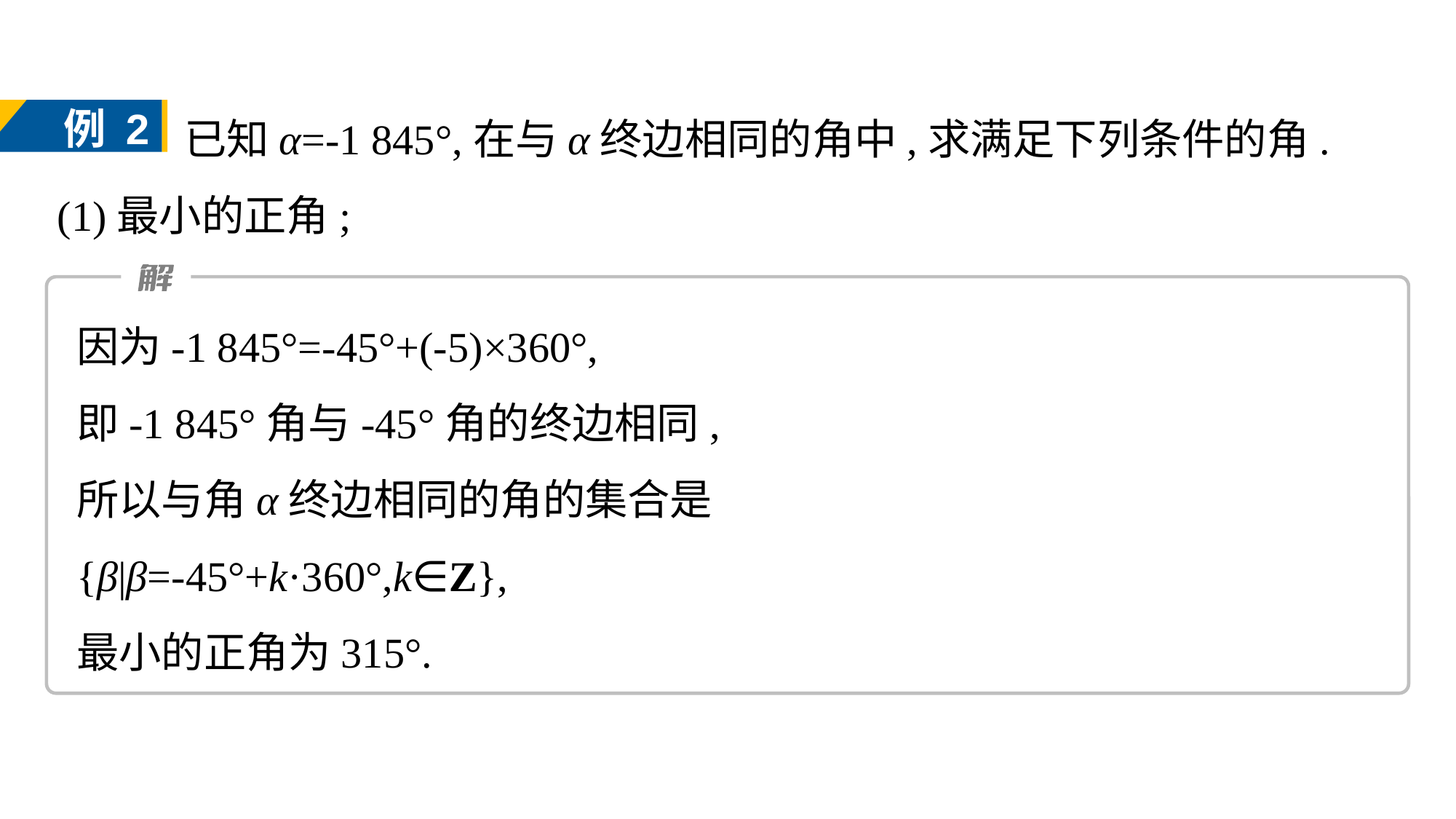

已知α=-1 845°,在与α终边相同的角中,求满足下列条件的角.
(1)最小的正角;
例 2

因为-1 845°=-45°+(-5)×360°,
即-1 845°角与-45°角的终边相同,
所以与角α终边相同的角的集合是
{β|β=-45°+k·360°,k∈Z},
最小的正角为315°.